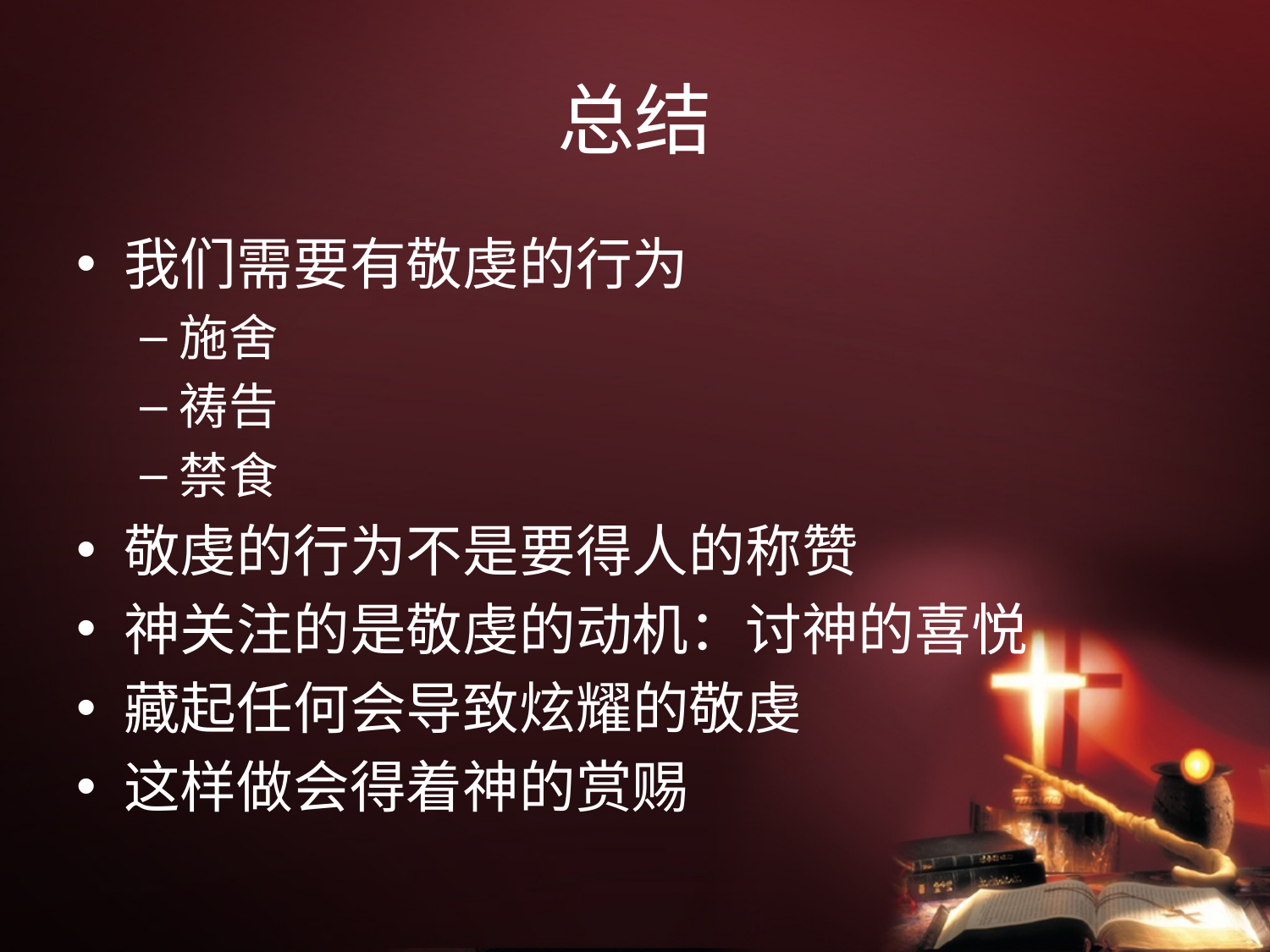

# 总结
我们需要有敬虔的行为
施舍
祷告
禁食
敬虔的行为不是要得人的称赞
神关注的是敬虔的动机：讨神的喜悦
藏起任何会导致炫耀的敬虔
这样做会得着神的赏赐